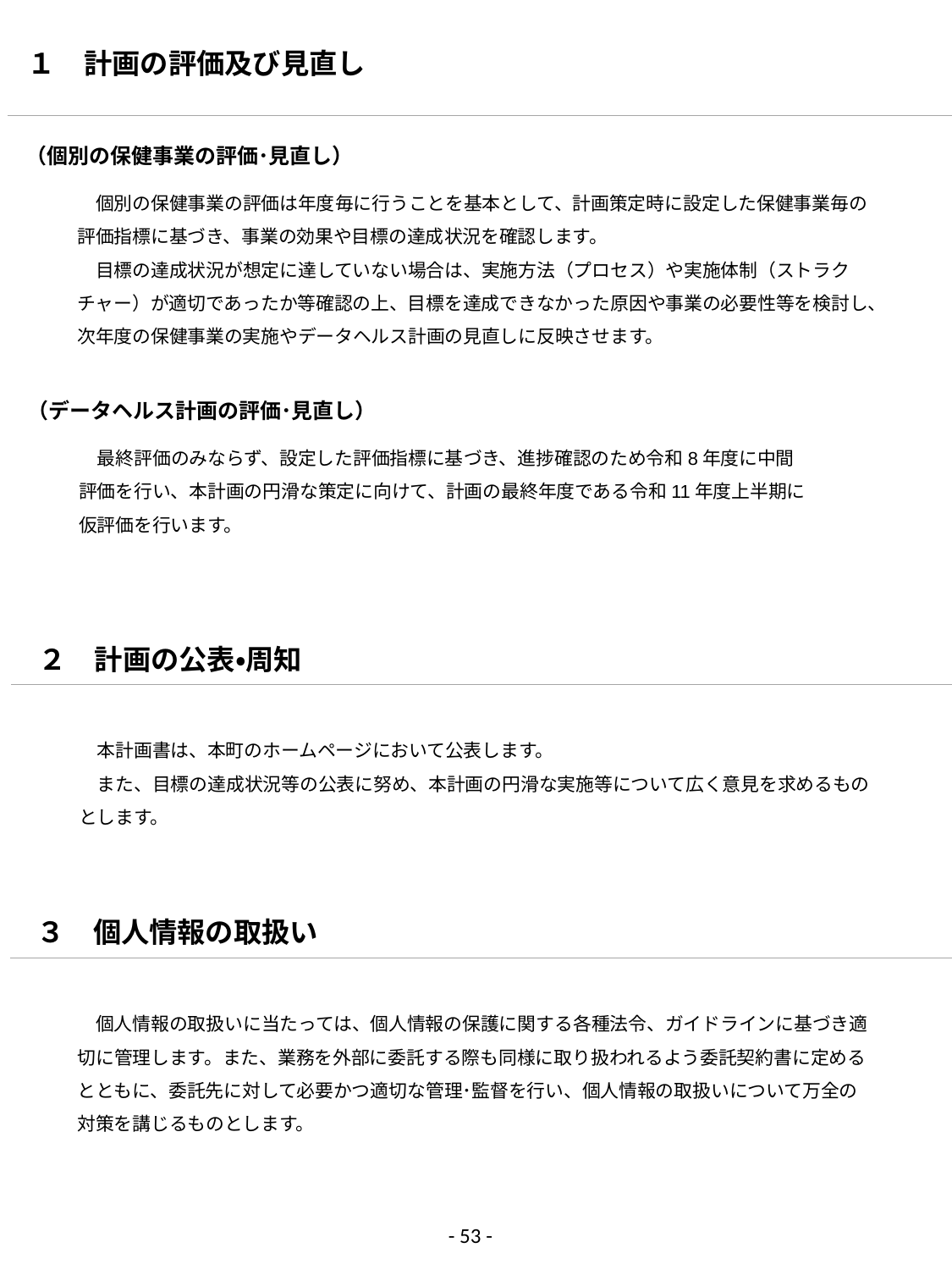

１　計画の評価及び見直し
（個別の保健事業の評価･見直し）
　個別の保健事業の評価は年度毎に行うことを基本として、計画策定時に設定した保健事業毎の評価指標に基づき、事業の効果や目標の達成状況を確認します。
　目標の達成状況が想定に達していない場合は、実施方法（プロセス）や実施体制（ストラクチャー）が適切であったか等確認の上、目標を達成できなかった原因や事業の必要性等を検討し、次年度の保健事業の実施やデータヘルス計画の見直しに反映させます。
（データヘルス計画の評価･見直し）
　最終評価のみならず、設定した評価指標に基づき、進捗確認のため令和8年度に中間
評価を行い、本計画の円滑な策定に向けて、計画の最終年度である令和11年度上半期に
仮評価を行います。
２　計画の公表・周知
　本計画書は、本町のホームページにおいて公表します。
　また、目標の達成状況等の公表に努め、本計画の円滑な実施等について広く意見を求めるものとします。
３　個人情報の取扱い
　個人情報の取扱いに当たっては、個人情報の保護に関する各種法令、ガイドラインに基づき適切に管理します。また、業務を外部に委託する際も同様に取り扱われるよう委託契約書に定めるとともに、委託先に対して必要かつ適切な管理･監督を行い、個人情報の取扱いについて万全の対策を講じるものとします。
- 53 -